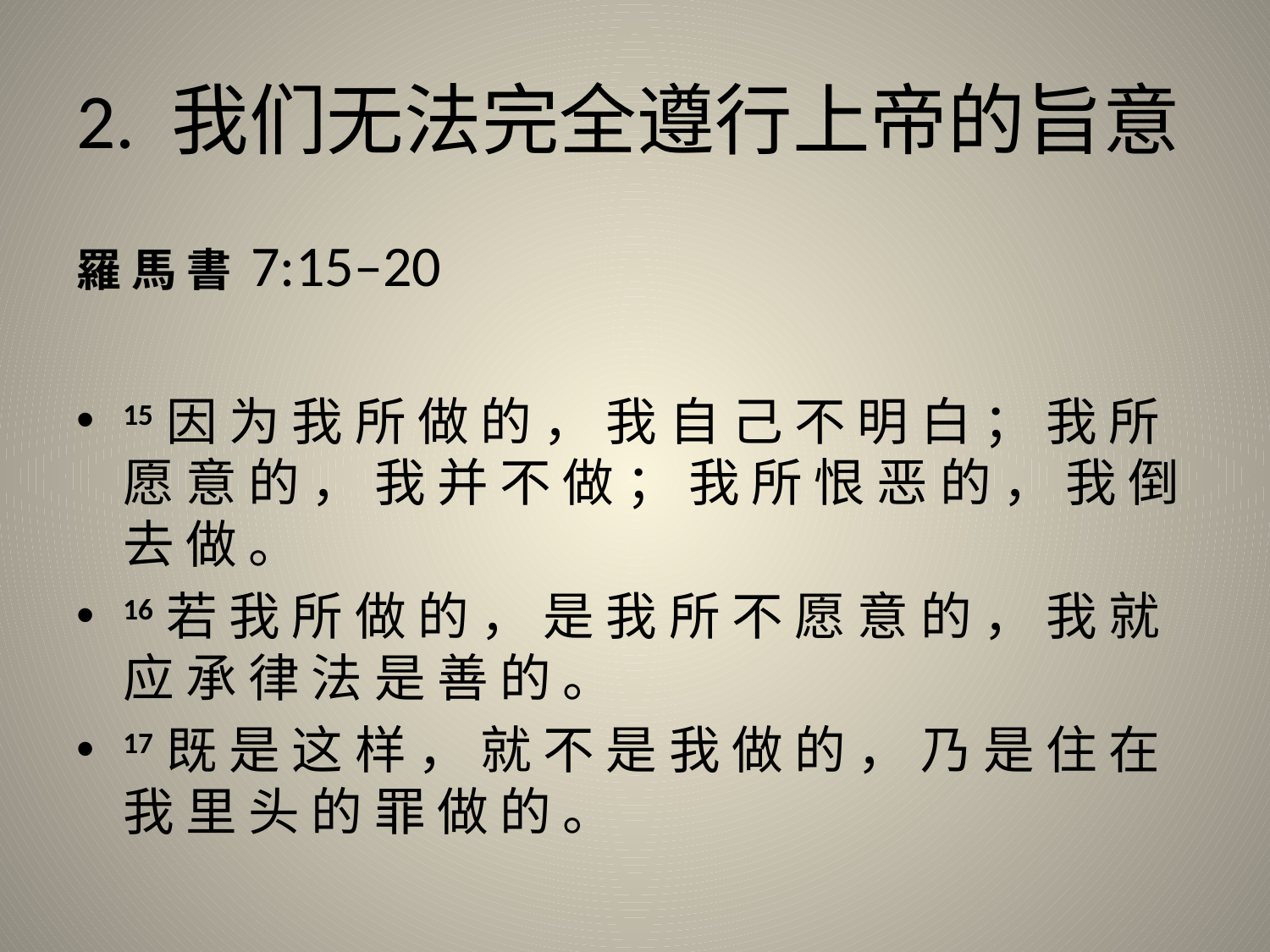

# 2. 我们无法完全遵行上帝的旨意
羅 馬 書 7:15–20

15 因 为 我 所 做 的 ， 我 自 己 不 明 白 ； 我 所 愿 意 的 ， 我 并 不 做 ； 我 所 恨 恶 的 ， 我 倒 去 做 。
16 若 我 所 做 的 ， 是 我 所 不 愿 意 的 ， 我 就 应 承 律 法 是 善 的 。
17 既 是 这 样 ， 就 不 是 我 做 的 ， 乃 是 住 在 我 里 头 的 罪 做 的 。